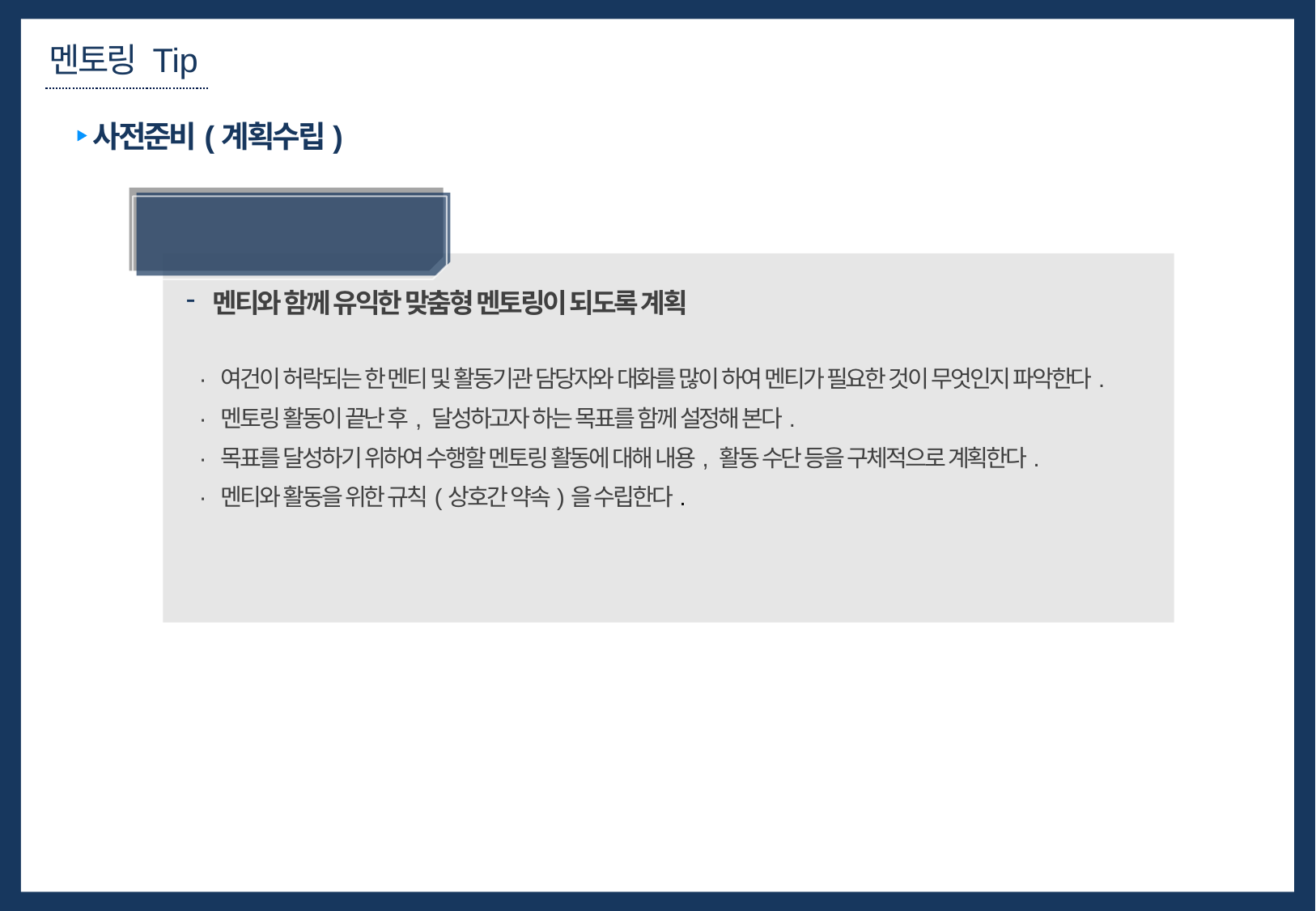

멘토링 Tip
사전준비(계획수립)

멘티 성장계획수립

멘티와 함께 유익한 맞춤형 멘토링이 되도록 계획

·  여건이 허락되는 한 멘티 및 활동기관 담당자와 대화를 많이 하여 멘티가 필요한 것이 무엇인지 파악한다.
·  멘토링 활동이 끝난 후, 달성하고자 하는 목표를 함께 설정해 본다.
·  목표를 달성하기 위하여 수행할 멘토링 활동에 대해 내용, 활동 수단 등을 구체적으로 계획한다.
·  멘티와 활동을 위한 규칙(상호간 약속)을 수립한다.